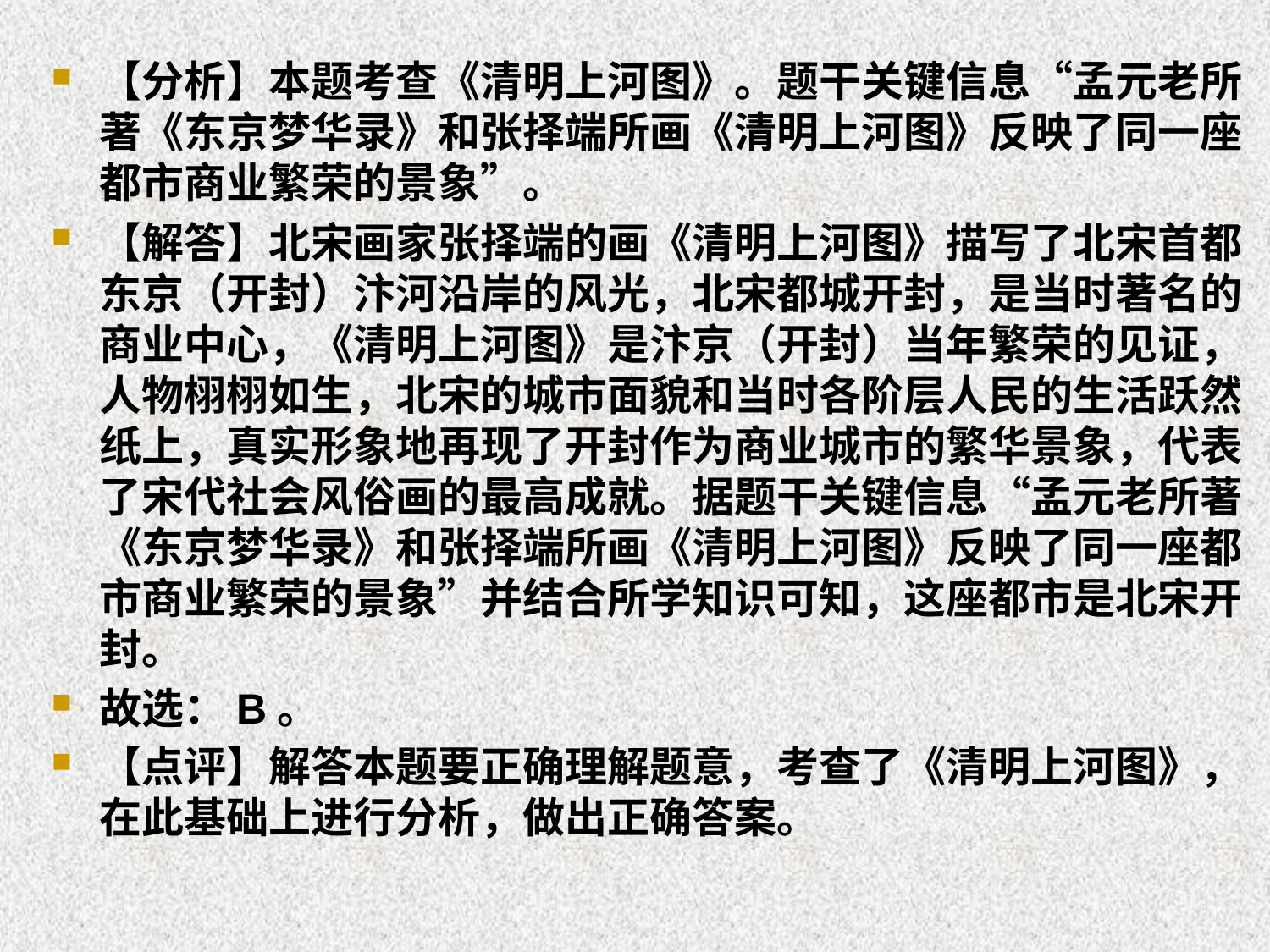

【分析】本题考查《清明上河图》。题干关键信息“孟元老所著《东京梦华录》和张择端所画《清明上河图》反映了同一座都市商业繁荣的景象”。
【解答】北宋画家张择端的画《清明上河图》描写了北宋首都东京（开封）汴河沿岸的风光，北宋都城开封，是当时著名的商业中心，《清明上河图》是汴京（开封）当年繁荣的见证，人物栩栩如生，北宋的城市面貌和当时各阶层人民的生活跃然纸上，真实形象地再现了开封作为商业城市的繁华景象，代表了宋代社会风俗画的最高成就。据题干关键信息“孟元老所著《东京梦华录》和张择端所画《清明上河图》反映了同一座都市商业繁荣的景象”并结合所学知识可知，这座都市是北宋开封。
故选：B。
【点评】解答本题要正确理解题意，考查了《清明上河图》，在此基础上进行分析，做出正确答案。
#